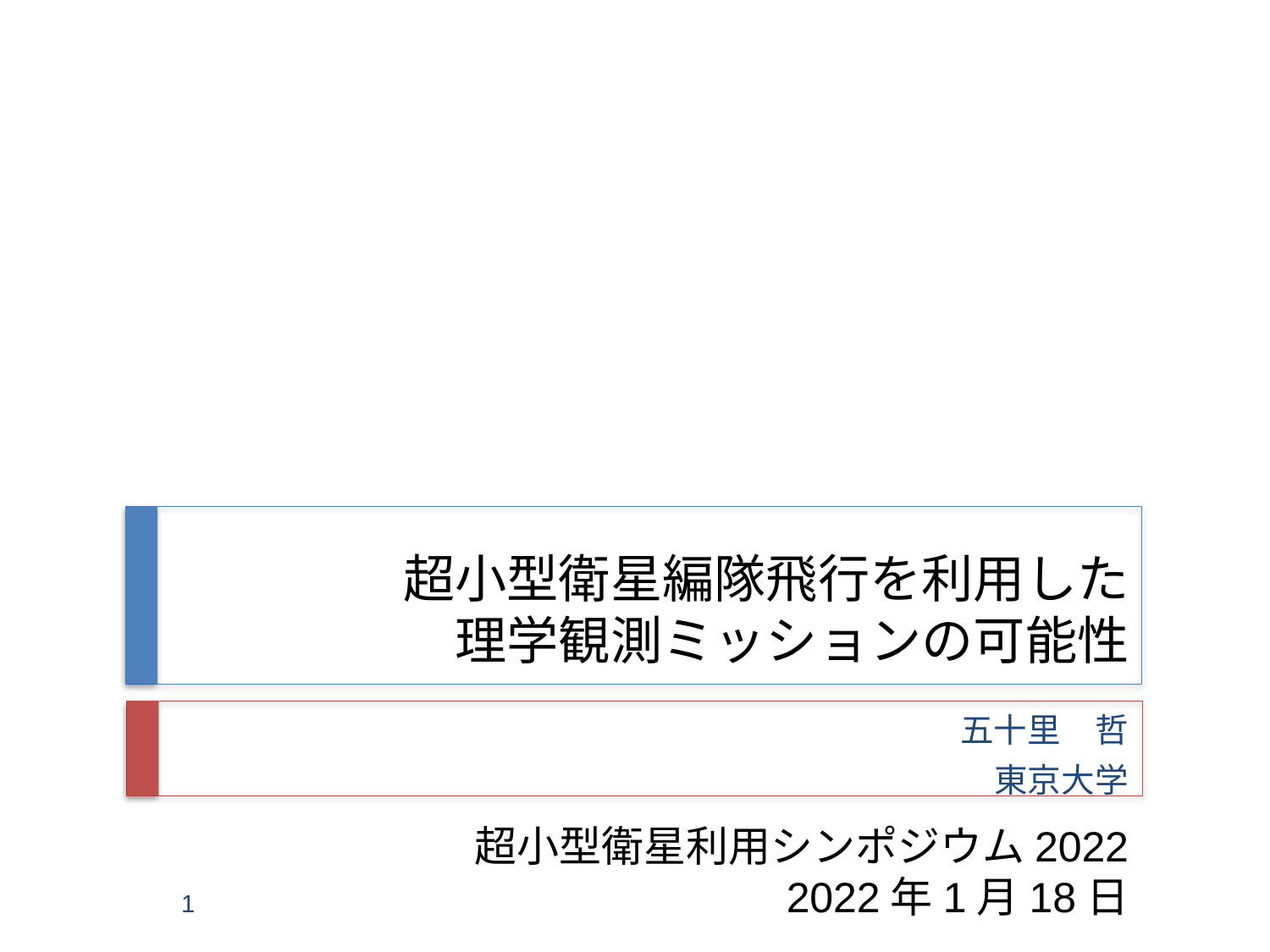

# 超小型衛星編隊飛行を利用した 理学観測ミッションの可能性
五十里　哲
東京大学
超小型衛星利用シンポジウム2022
2022年1月18日
1